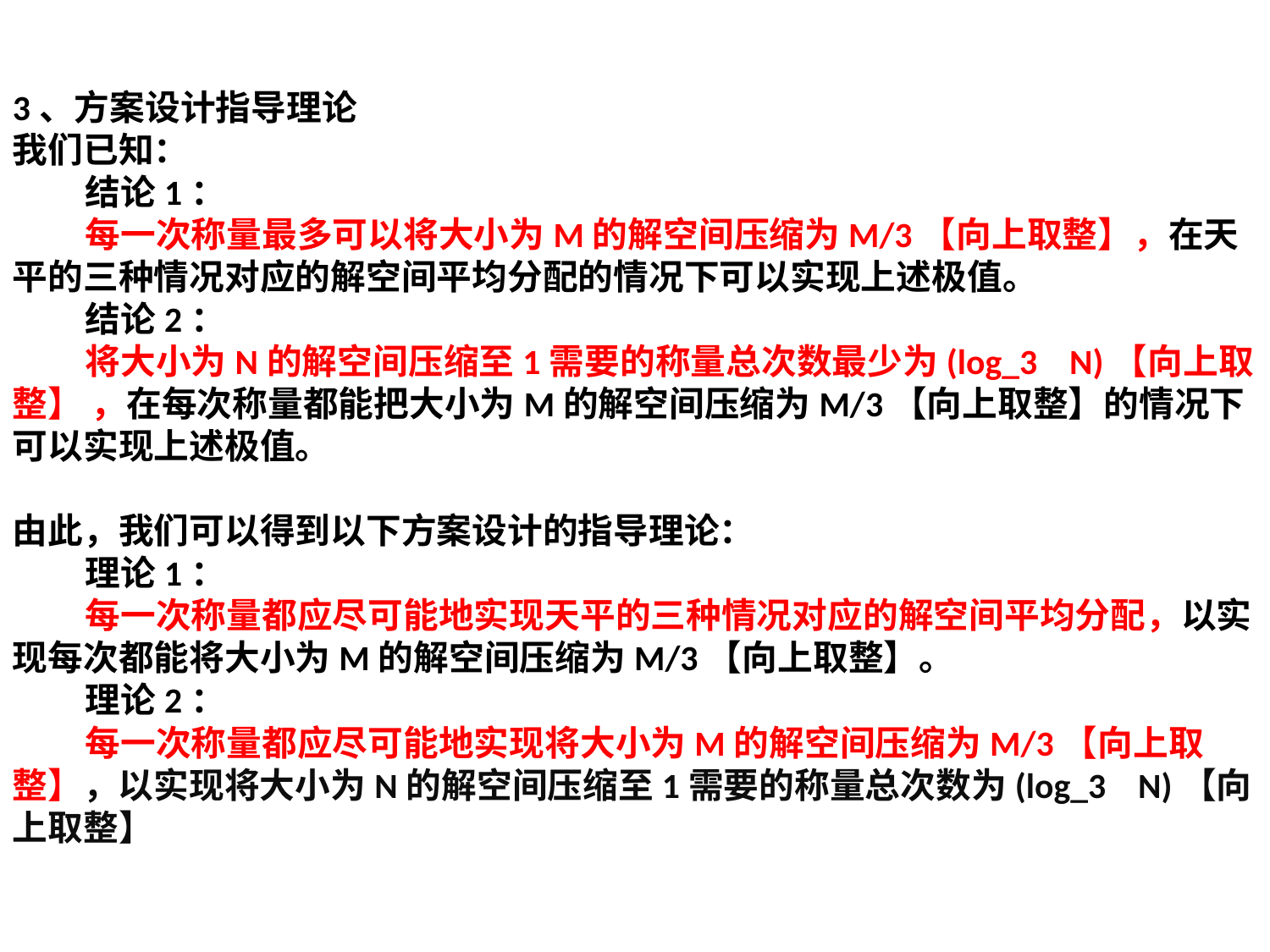

3、方案设计指导理论
我们已知：
        结论1：
        每一次称量最多可以将大小为M的解空间压缩为M/3【向上取整】，在天平的三种情况对应的解空间平均分配的情况下可以实现上述极值。
        结论2：
        将大小为N的解空间压缩至1需要的称量总次数最少为(log_3    N)【向上取整】 ，在每次称量都能把大小为M的解空间压缩为M/3【向上取整】的情况下可以实现上述极值。

由此，我们可以得到以下方案设计的指导理论：
        理论1：
        每一次称量都应尽可能地实现天平的三种情况对应的解空间平均分配，以实现每次都能将大小为M的解空间压缩为M/3【向上取整】。
        理论2：
        每一次称量都应尽可能地实现将大小为M的解空间压缩为M/3【向上取整】，以实现将大小为N的解空间压缩至1需要的称量总次数为(log_3    N)【向上取整】